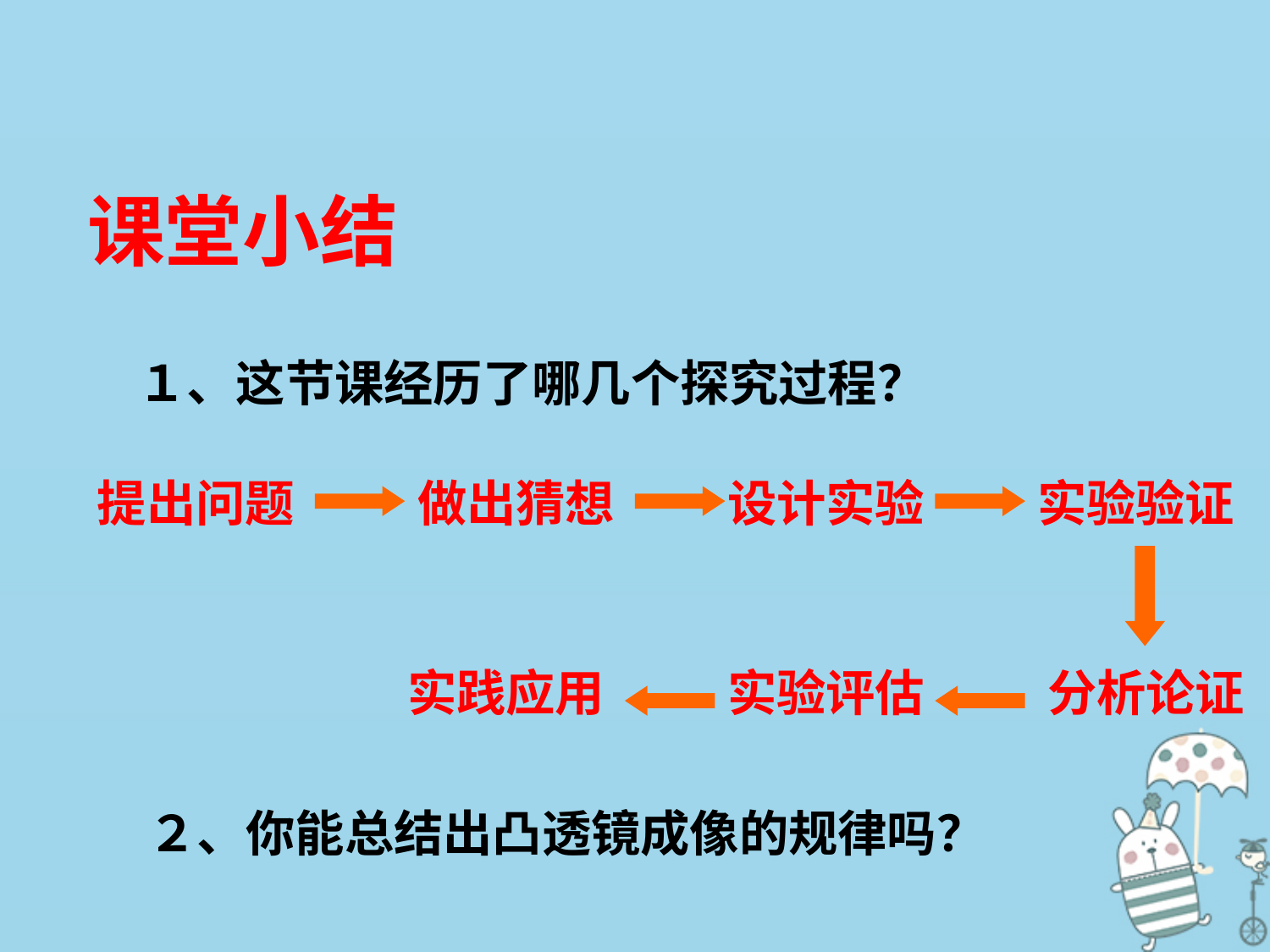

课堂小结
１、这节课经历了哪几个探究过程？
提出问题
做出猜想
设计实验
实验验证

实践应用
实验评估
分析论证

２、你能总结出凸透镜成像的规律吗？